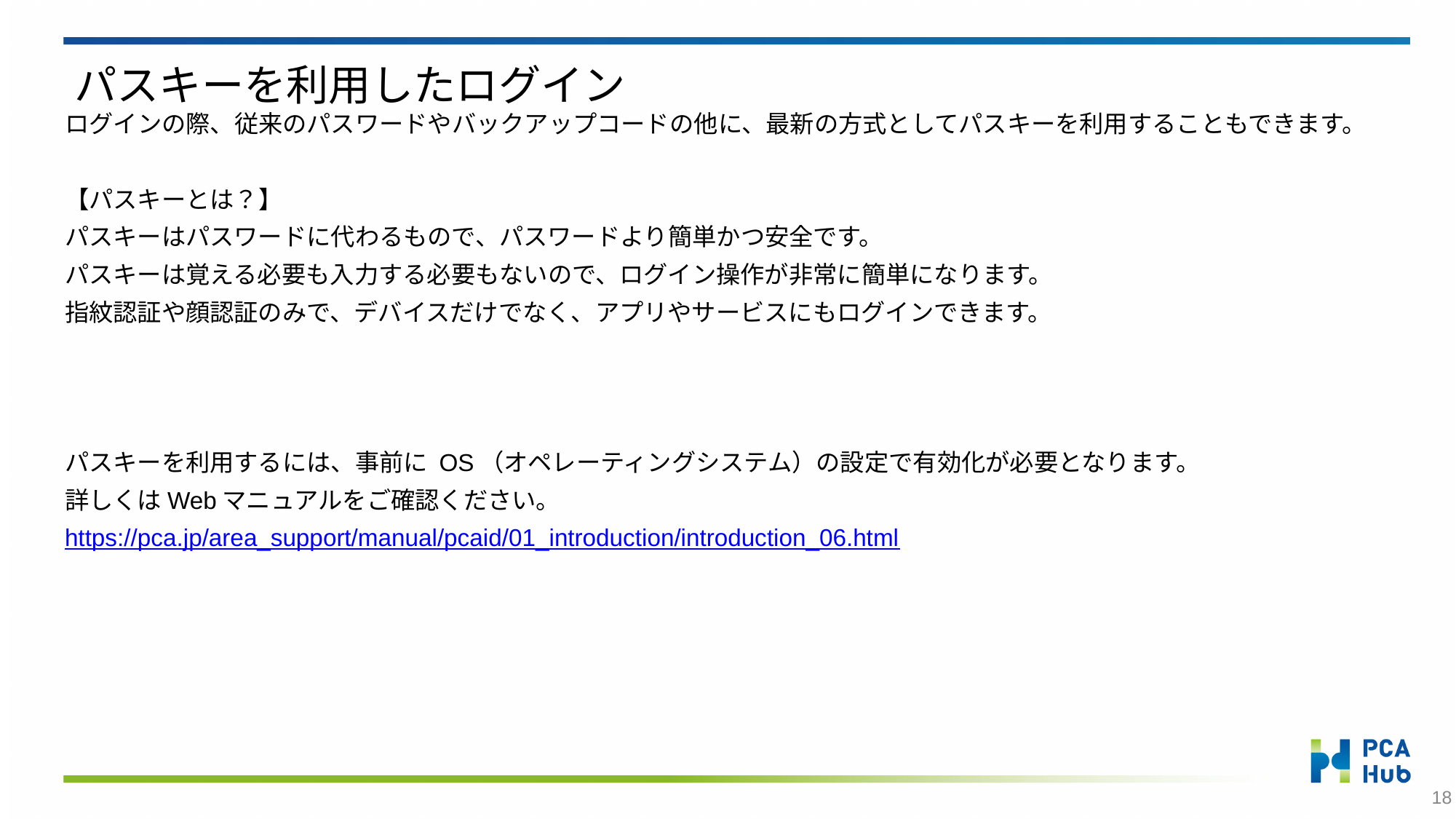

# パスキーを利用したログイン
ログインの際、従来のパスワードやバックアップコードの他に、最新の方式としてパスキーを利用することもできます。
【パスキーとは？】
パスキーはパスワードに代わるもので、パスワードより簡単かつ安全です。
パスキーは覚える必要も入力する必要もないので、ログイン操作が非常に簡単になります。
指紋認証や顔認証のみで、デバイスだけでなく、アプリやサービスにもログインできます。

パスキーを利用するには、事前に OS（オペレーティングシステム）の設定で有効化が必要となります。
詳しくはWebマニュアルをご確認ください。
https://pca.jp/area_support/manual/pcaid/01_introduction/introduction_06.html
18